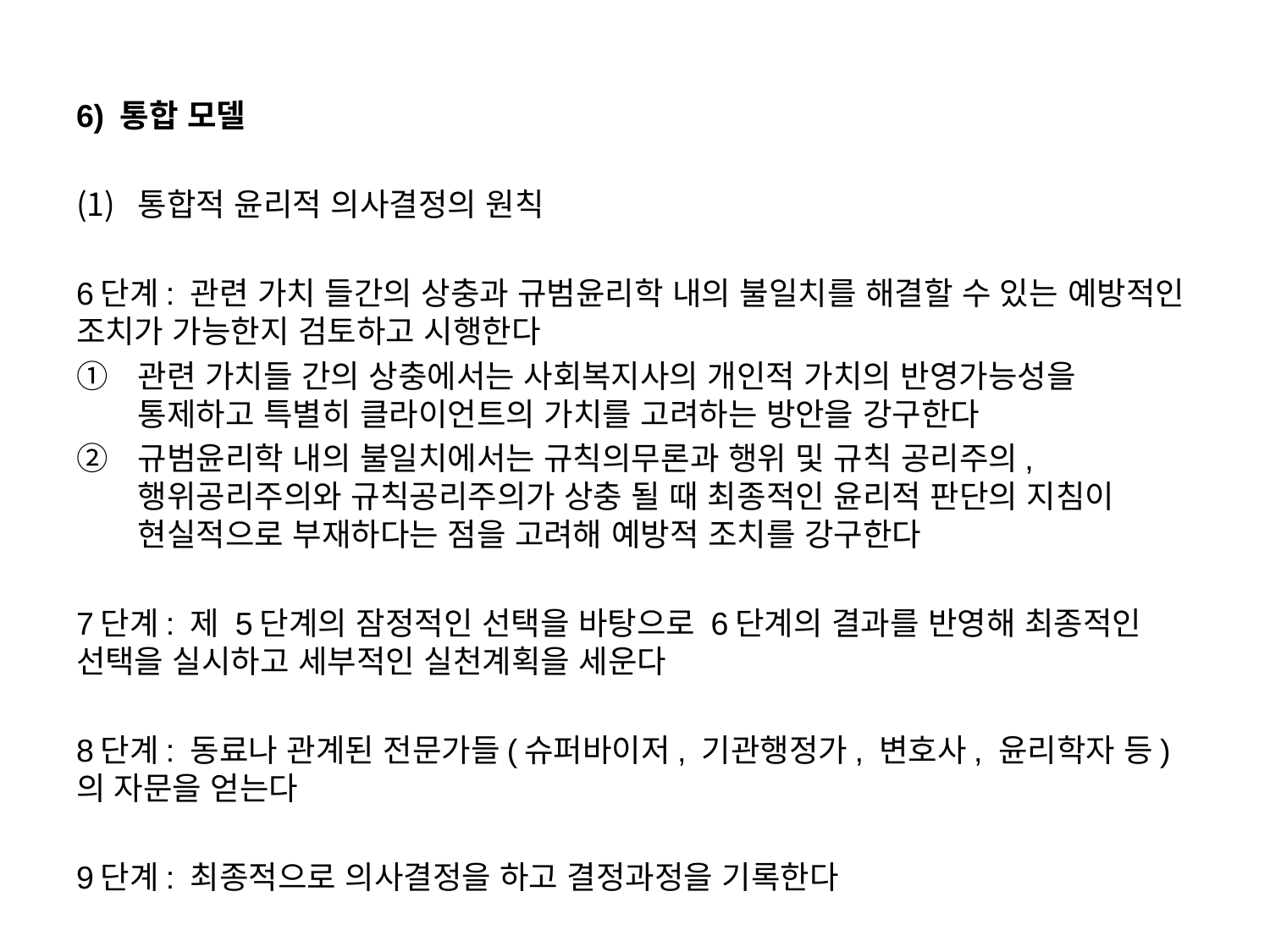

6) 통합 모델

통합적 윤리적 의사결정의 원칙

6단계: 관련 가치 들간의 상충과 규범윤리학 내의 불일치를 해결할 수 있는 예방적인 조치가 가능한지 검토하고 시행한다
관련 가치들 간의 상충에서는 사회복지사의 개인적 가치의 반영가능성을 통제하고 특별히 클라이언트의 가치를 고려하는 방안을 강구한다
규범윤리학 내의 불일치에서는 규칙의무론과 행위 및 규칙 공리주의, 행위공리주의와 규칙공리주의가 상충 될 때 최종적인 윤리적 판단의 지침이 현실적으로 부재하다는 점을 고려해 예방적 조치를 강구한다

7단계: 제 5단계의 잠정적인 선택을 바탕으로 6단계의 결과를 반영해 최종적인 선택을 실시하고 세부적인 실천계획을 세운다

8단계: 동료나 관계된 전문가들(슈퍼바이저, 기관행정가, 변호사, 윤리학자 등)의 자문을 얻는다

9단계: 최종적으로 의사결정을 하고 결정과정을 기록한다